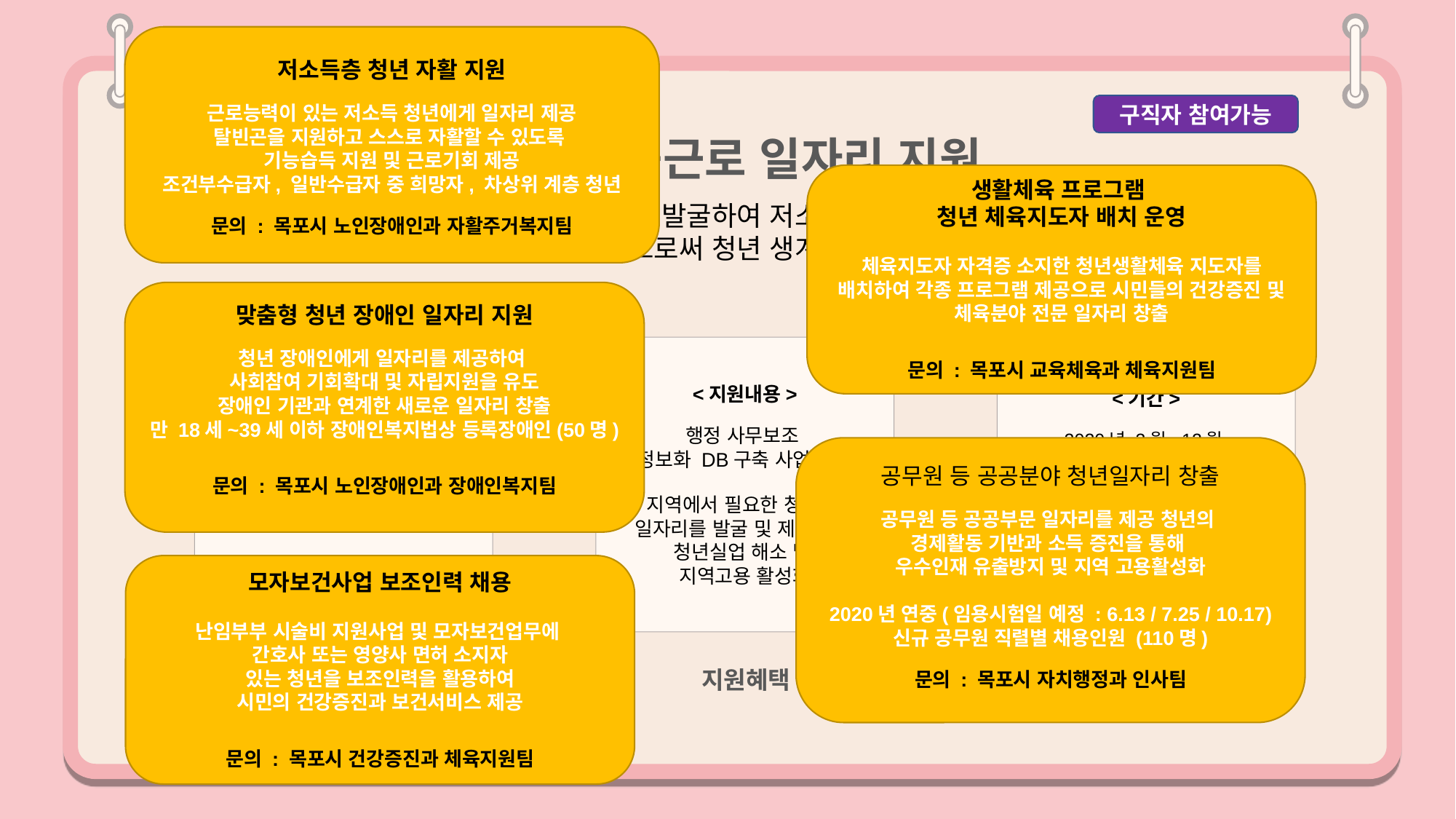

저소득층 청년 자활 지원

근로능력이 있는 저소득 청년에게 일자리 제공
탈빈곤을 지원하고 스스로 자활할 수 있도록
기능습득 지원 및 근로기회 제공
조건부수급자, 일반수급자 중 희망자, 차상위 계층 청년

문의 : 목포시 노인장애인과 자활주거복지팀

청년 공공근로 일자리 지원

지역에서 필요한 일자리를 발굴하여 저소득 취약계층 및 청년에게
일자리를 제공함으로써 청년 생계 및 고용안정 도모

구직자 참여가능

생활체육 프로그램
청년 체육지도자 배치 운영

체육지도자 자격증 소지한 청년생활체육 지도자를 배치하여 각종 프로그램 제공으로 시민들의 건강증진 및 체육분야 전문 일자리 창출

문의 : 목포시 교육체육과 체육지원팀

맞춤형 청년 장애인 일자리 지원

청년 장애인에게 일자리를 제공하여
사회참여 기회확대 및 자립지원을 유도
장애인 기관과 연계한 새로운 일자리 창출
만 18세~39세 이하 장애인복지법상 등록장애인(50명)

문의 : 목포시 노인장애인과 장애인복지팀

ㅊ
<추천대상>

지역에서 일하고 싶은
만 18세 ~ 39세 이하
관내 미취업 청년

<지원내용>

행정 사무보조
정보화 DB구축 사업 지원

지역에서 필요한 청년층
일자리를 발굴 및 제공하여
청년실업 해소 및
지역고용 활성화

<기간>

2020년 3월~12월
(상반기 4개월)
 (하반기 4개월)

‘목포시청’
사이트에서 신청!

참여대상
지원혜택
신청기간 및 참여방법

공무원 등 공공분야 청년일자리 창출

공무원 등 공공부문 일자리를 제공 청년의
경제활동 기반과 소득 증진을 통해
우수인재 유출방지 및 지역 고용활성화

2020년 연중(임용시험일 예정 : 6.13 / 7.25 / 10.17)
신규 공무원 직렬별 채용인원 (110명)

문의 : 목포시 자치행정과 인사팀

모자보건사업 보조인력 채용

난임부부 시술비 지원사업 및 모자보건업무에
간호사 또는 영양사 면허 소지자
있는 청년을 보조인력을 활용하여
시민의 건강증진과 보건서비스 제공

문의 : 목포시 건강증진과 체육지원팀